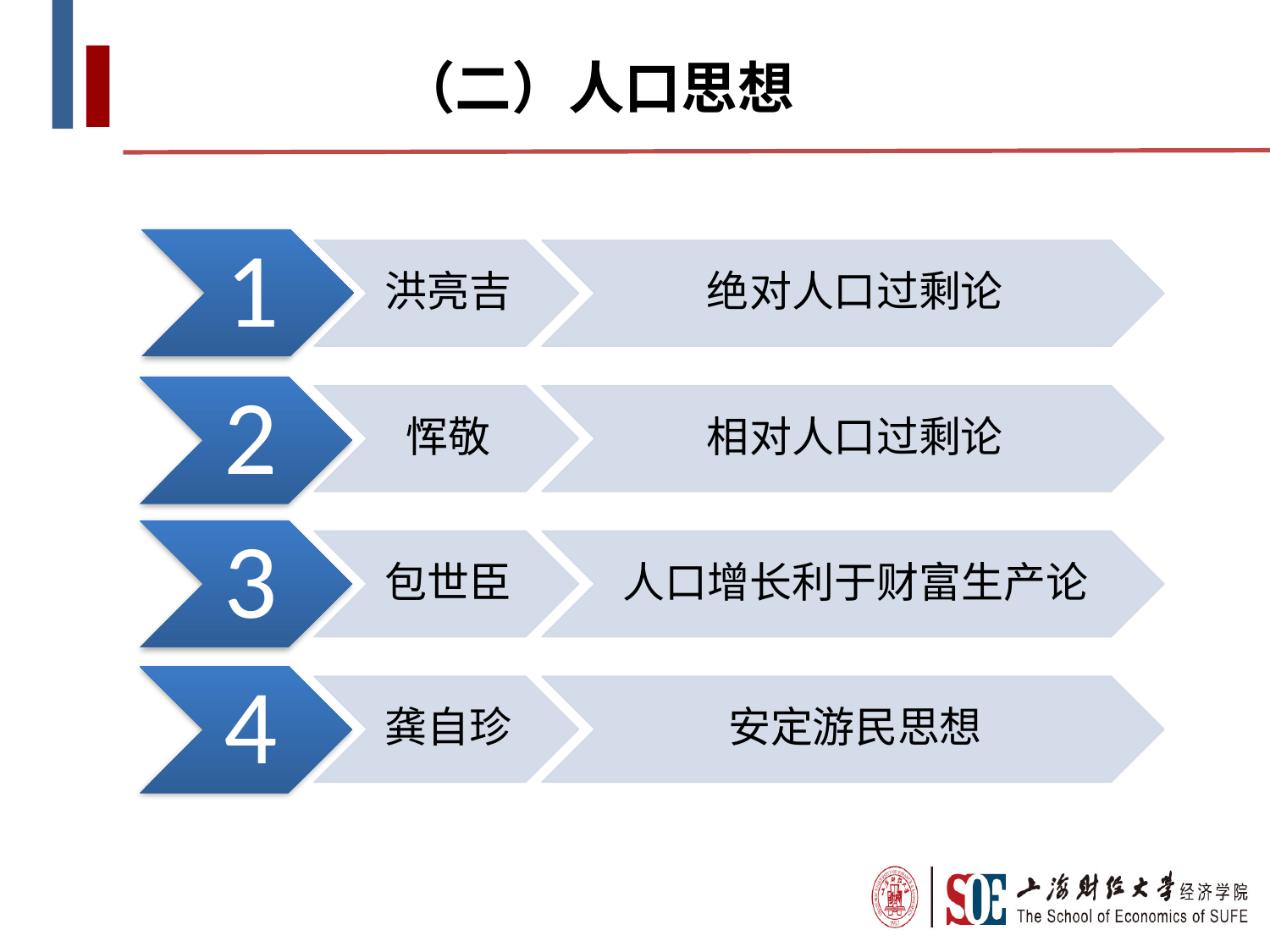

（二）人口思想
1
洪亮吉
绝对人口过剩论
2
恽敬
相对人口过剩论
3
包世臣
人口增长利于财富生产论
4
龚自珍
安定游民思想